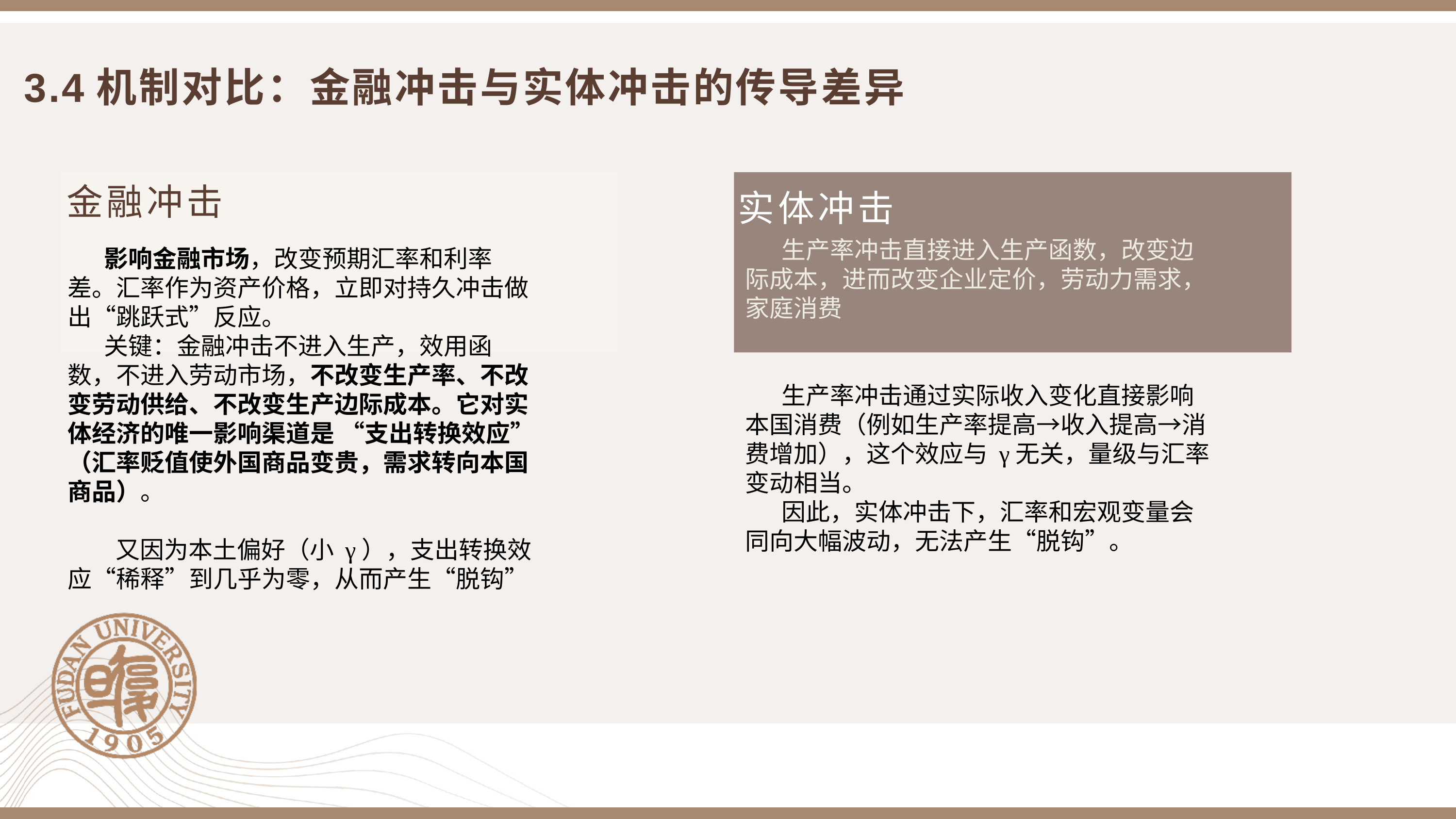

3.4机制对比：金融冲击与实体冲击的传导差异

金融冲击
实体冲击
生产率冲击直接进入生产函数，改变边际成本，进而改变企业定价，劳动力需求，家庭消费

生产率冲击通过实际收入变化直接影响本国消费（例如生产率提高→收入提高→消费增加），这个效应与 γ无关，量级与汇率变动相当。
因此，实体冲击下，汇率和宏观变量会同向大幅波动，无法产生“脱钩”。
影响金融市场，改变预期汇率和利率差。汇率作为资产价格，立即对持久冲击做出“跳跃式”反应。
关键：金融冲击不进入生产，效用函数，不进入劳动市场，不改变生产率、不改变劳动供给、不改变生产边际成本。它对实体经济的唯一影响渠道是 “支出转换效应”（汇率贬值使外国商品变贵，需求转向本国商品）。

 又因为本土偏好（小 γ），支出转换效应“稀释”到几乎为零，从而产生“脱钩”